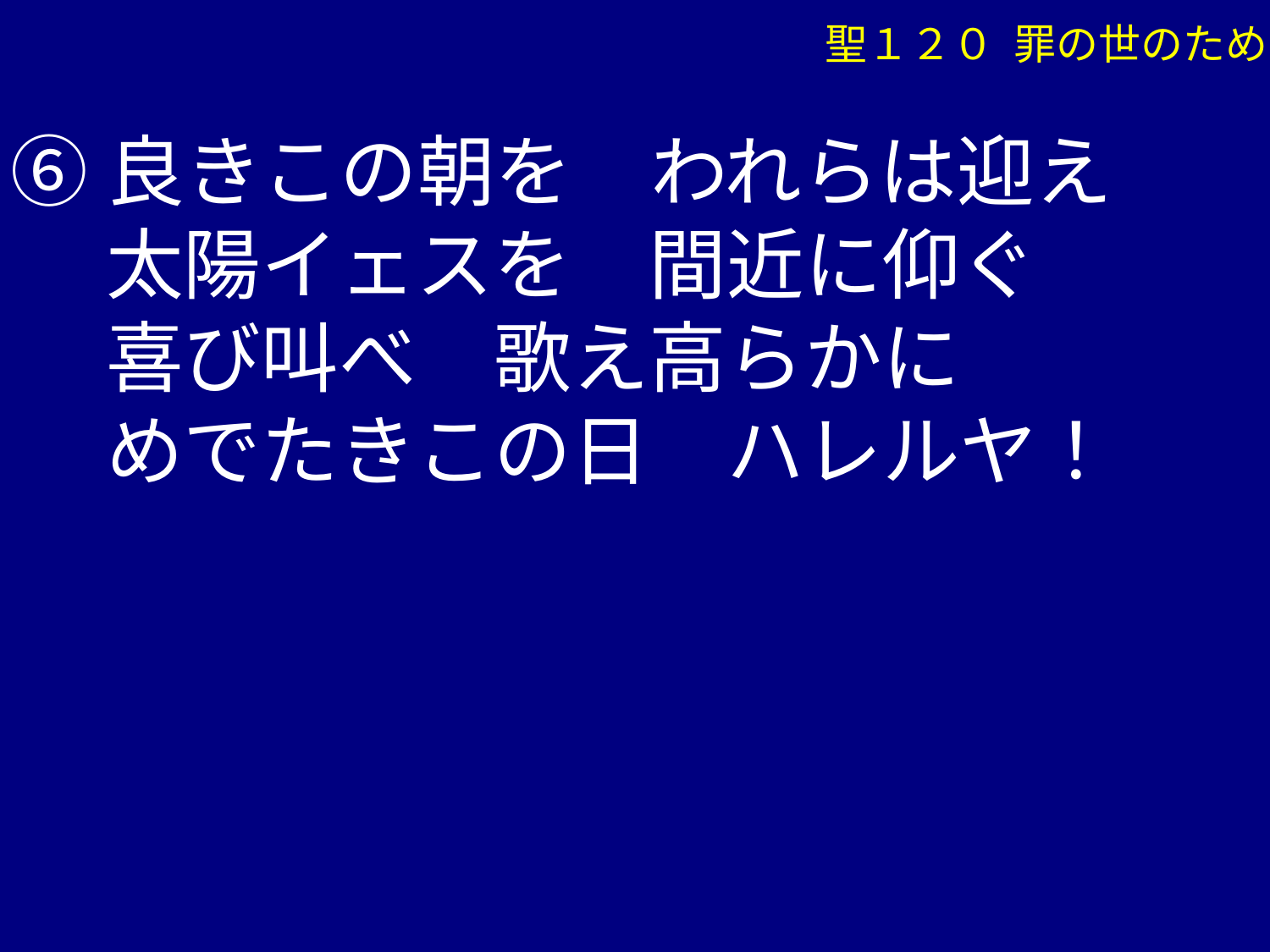

聖１２０  罪の世のため
⑥良きこの朝を　われらは迎え
　 太陽イェスを　間近に仰ぐ
　 喜び叫べ　歌え高らかに
　 めでたきこの日　ハレルヤ！